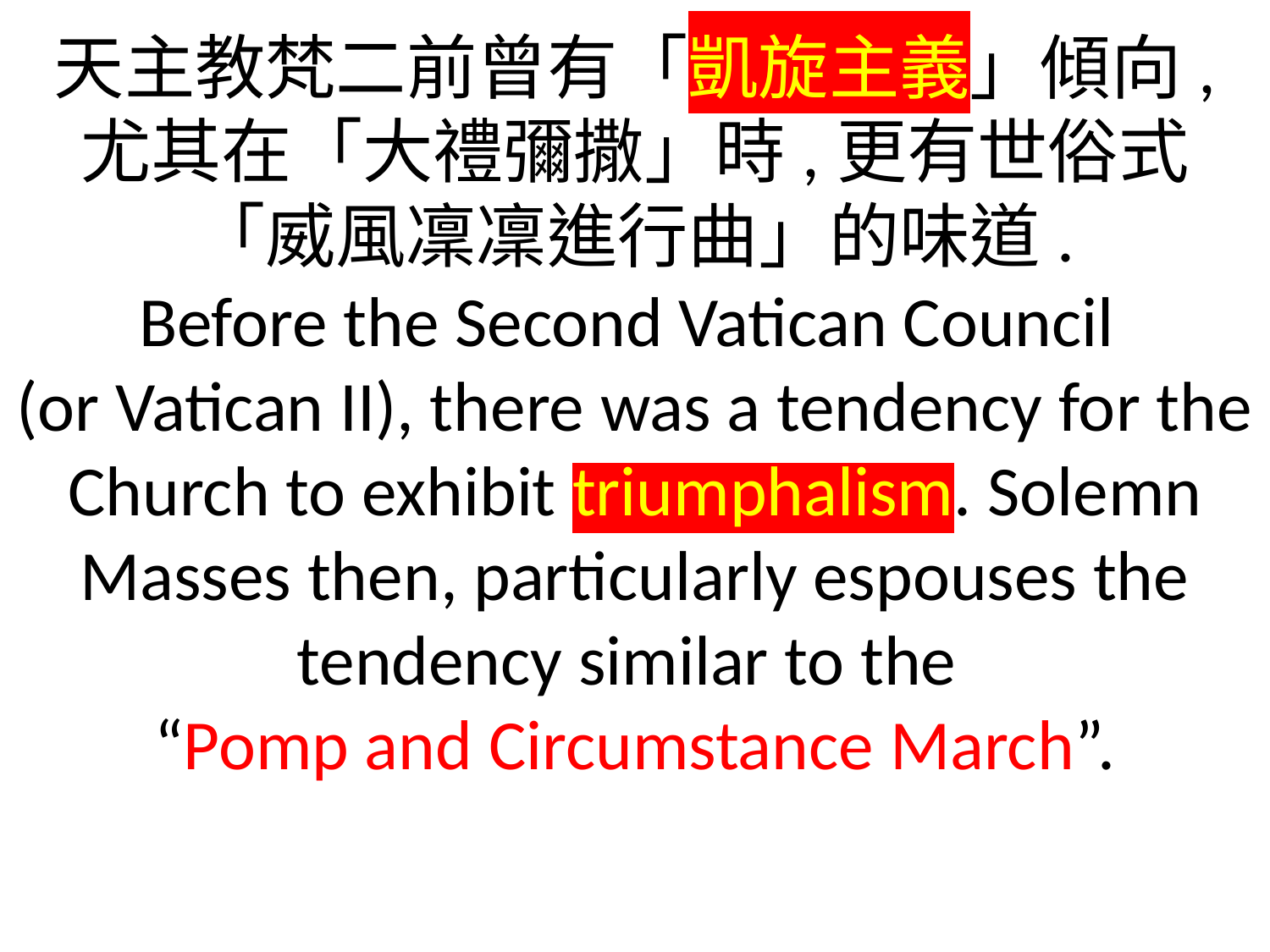

天主教梵二前曾有「凱旋主義」傾向,
尤其在「大禮彌撒」時,更有世俗式
「威風凜凜進行曲」的味道.
Before the Second Vatican Council
(or Vatican II), there was a tendency for the Church to exhibit triumphalism. Solemn Masses then, particularly espouses the tendency similar to the
“Pomp and Circumstance March”.